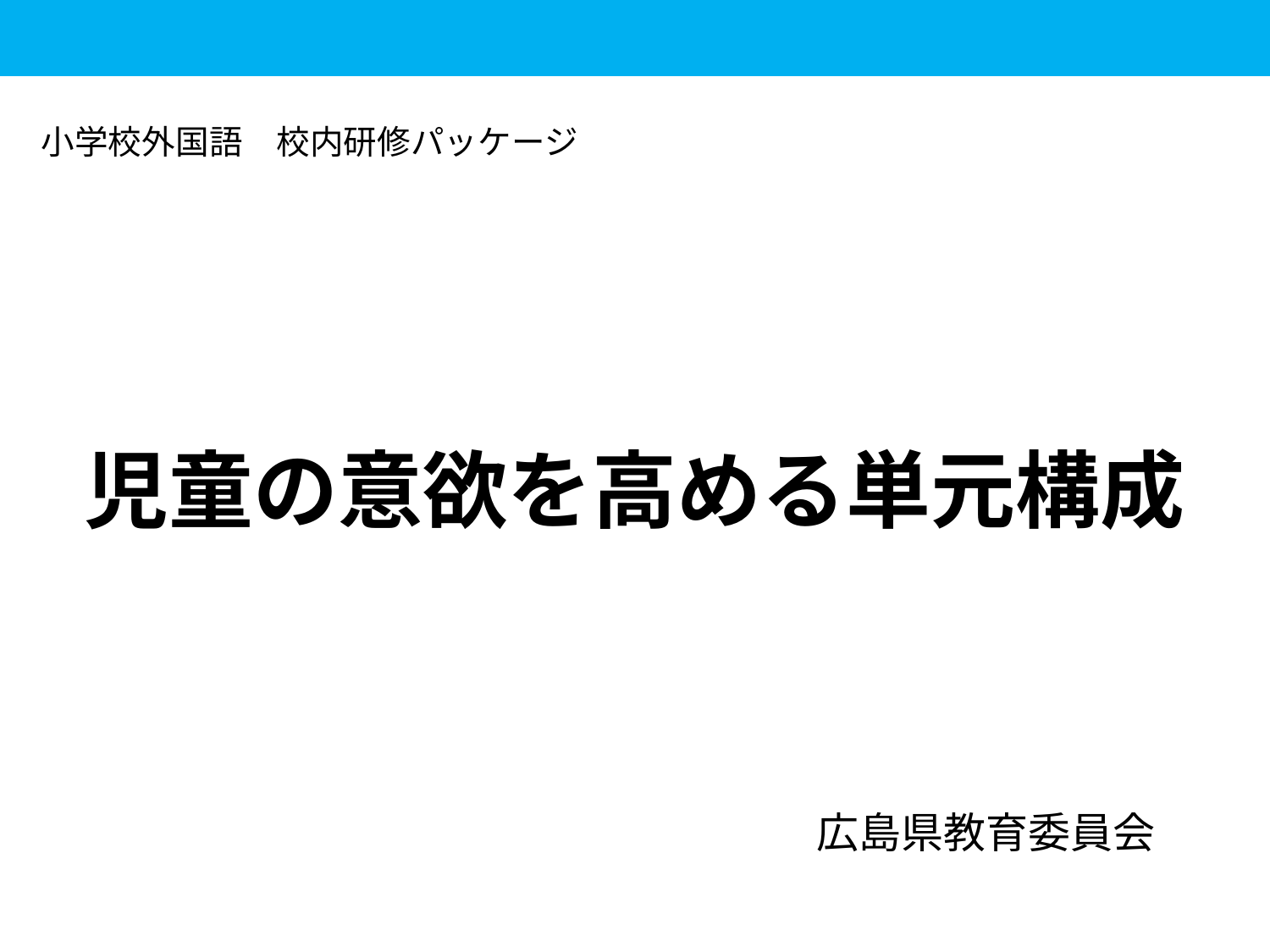

小学校外国語　校内研修パッケージ
# 児童の意欲を高める単元構成
広島県教育委員会